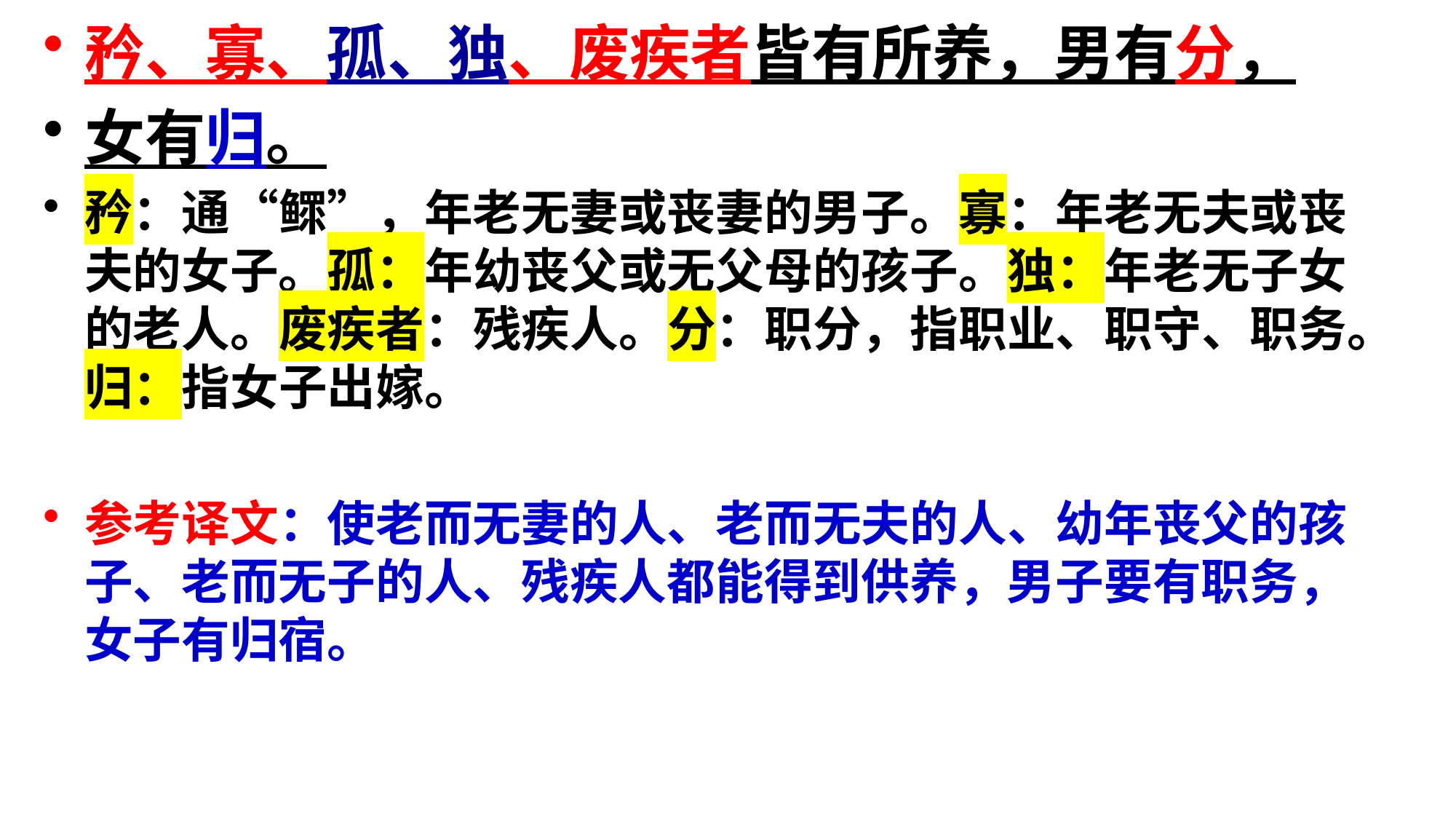

矜、寡、孤、独、废疾者皆有所养，男有分，
女有归。
矜：通“鳏”，年老无妻或丧妻的男子。寡：年老无夫或丧夫的女子。孤：年幼丧父或无父母的孩子。独：年老无子女的老人。废疾者：残疾人。分：职分，指职业、职守、职务。归：指女子出嫁。

参考译文：使老而无妻的人、老而无夫的人、幼年丧父的孩子、老而无子的人、残疾人都能得到供养，男子要有职务，女子有归宿。